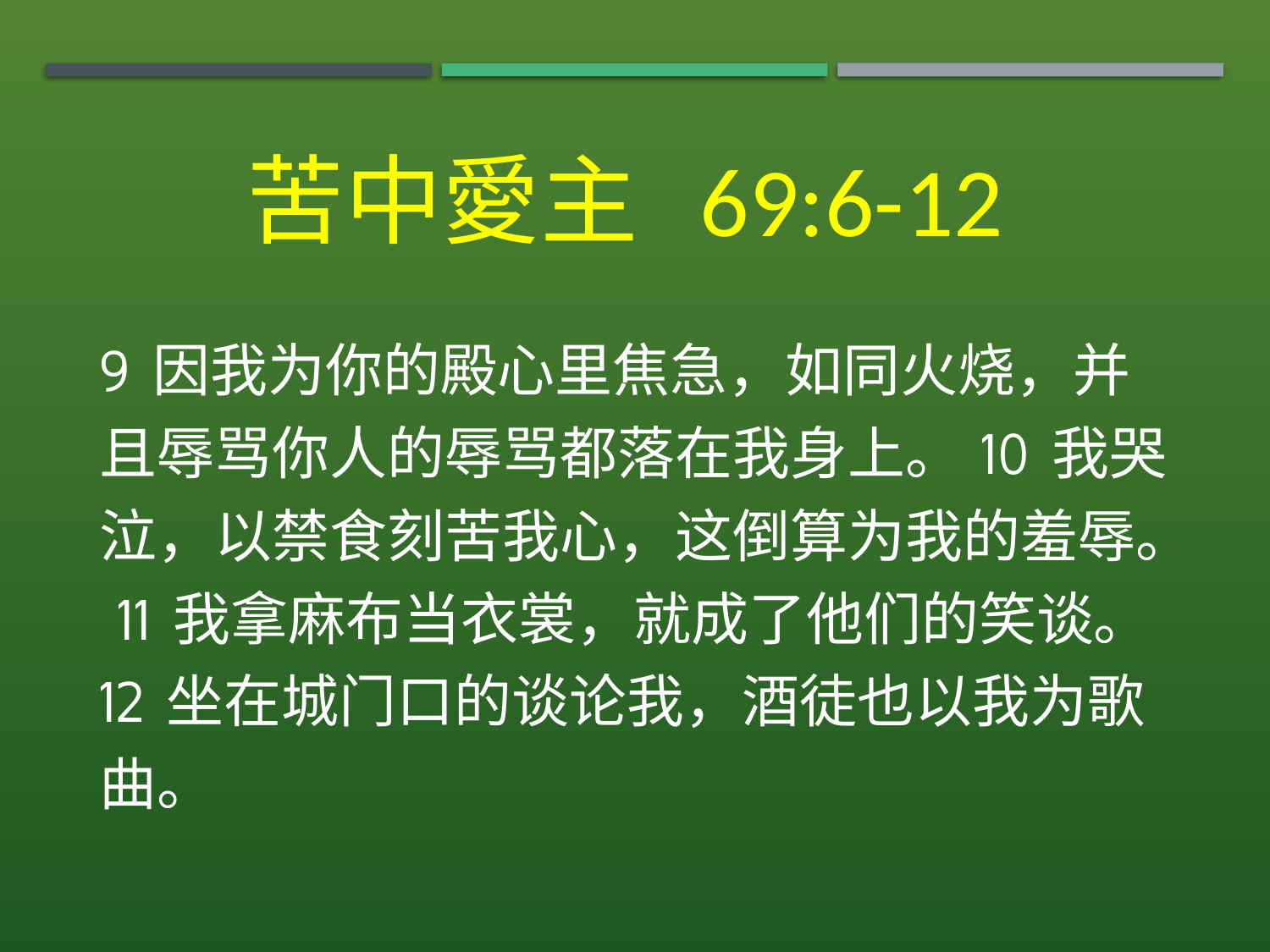

苦中愛主  69:6-12
9 因我为你的殿心里焦急，如同火烧，并且辱骂你人的辱骂都落在我身上。 10 我哭泣，以禁食刻苦我心，这倒算为我的羞辱。 11 我拿麻布当衣裳，就成了他们的笑谈。 12 坐在城门口的谈论我，酒徒也以我为歌曲。